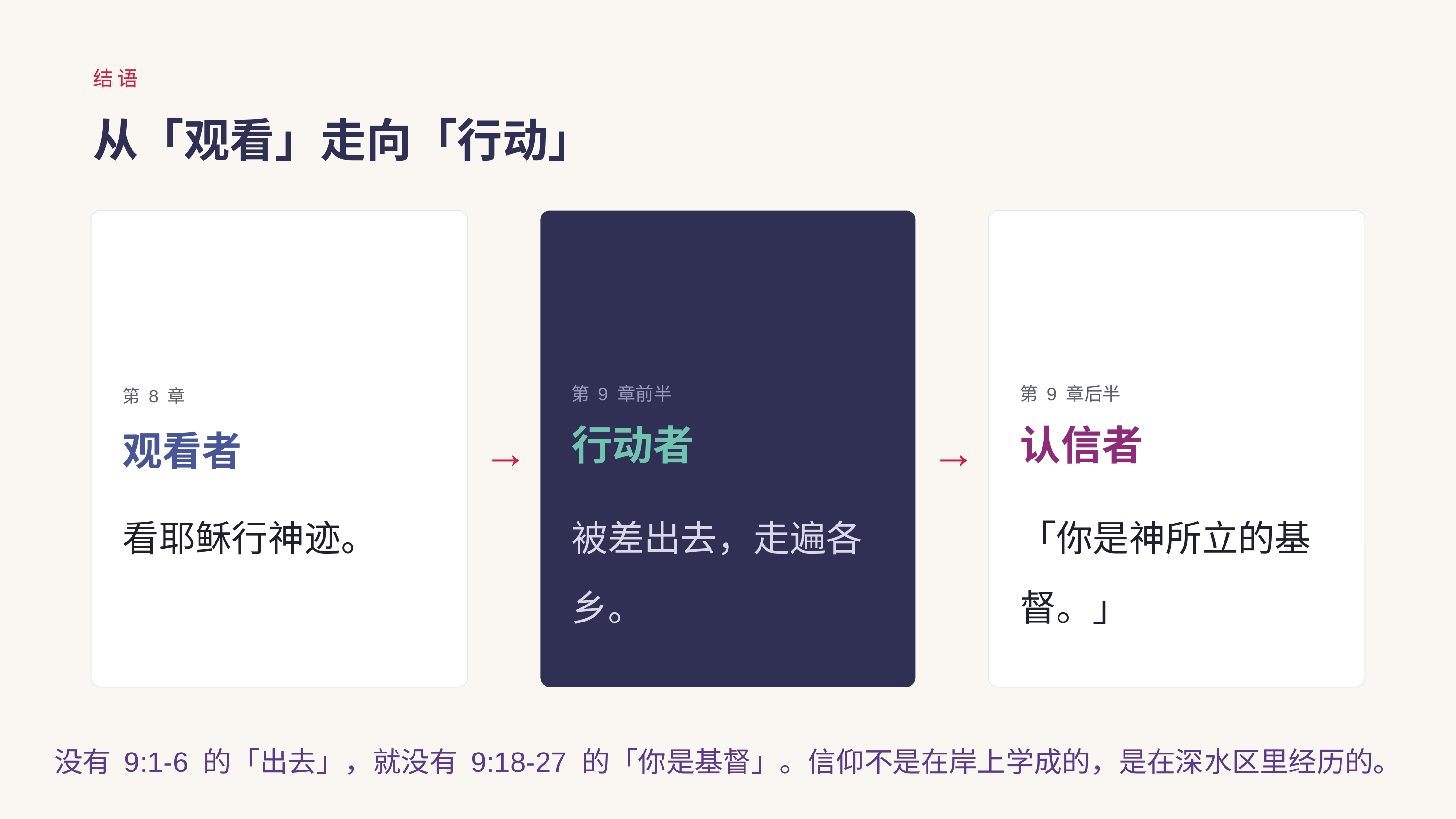

结语
从「观看」走向「行动」

→

→

第 8 章
第 9 章前半
第 9 章后半
观看者
行动者
认信者
看耶稣行神迹。
被差出去，走遍各乡。
「你是神所立的基督。」
没有 9:1-6 的「出去」，就没有 9:18-27 的「你是基督」。信仰不是在岸上学成的，是在深水区里经历的。